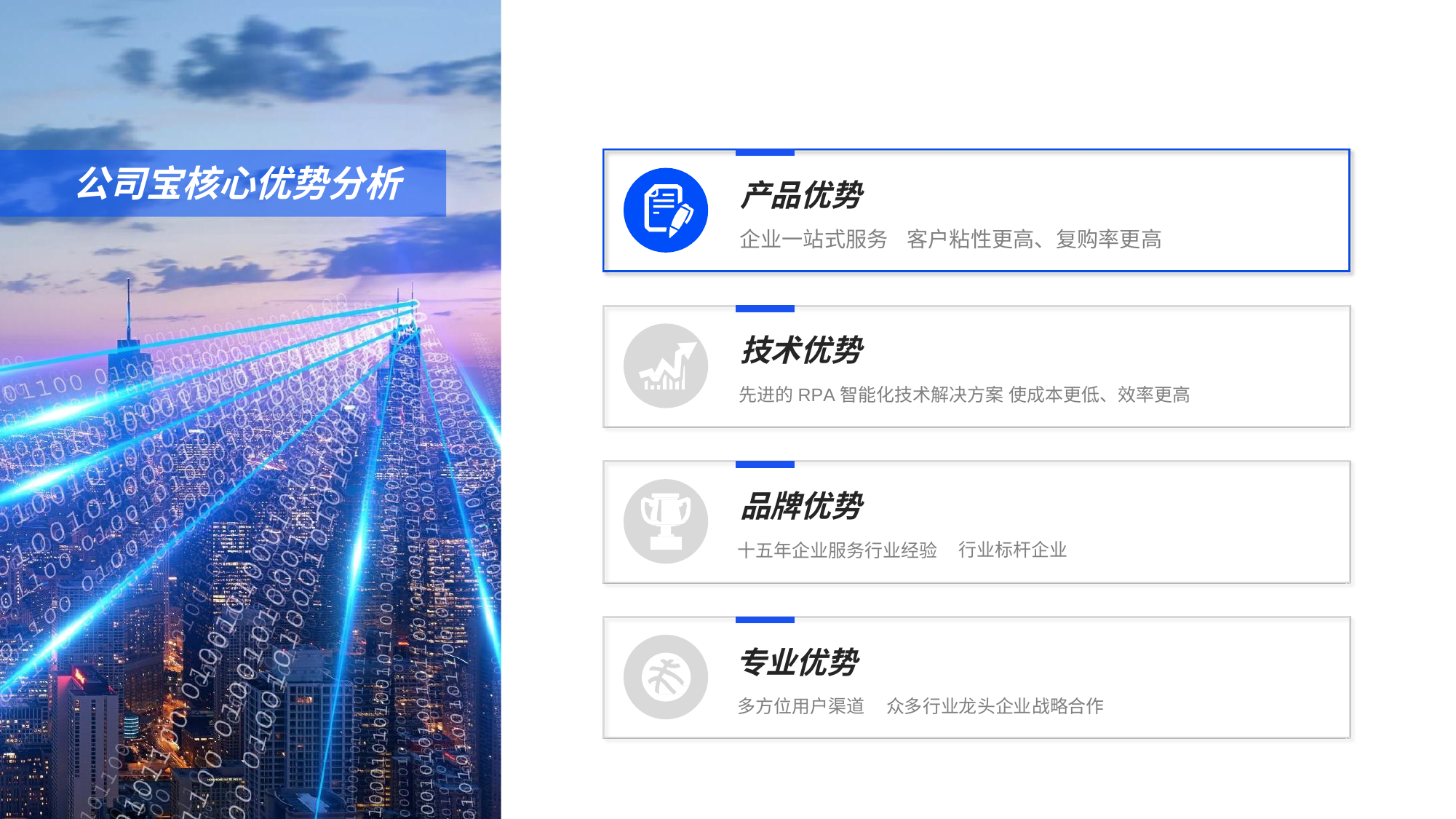

产品优势
企业一站式服务
# 公司宝核心优势分析

客户粘性更高、复购率更高

技术优势
先进的RPA智能化技术解决方案	使成本更低、效率更高

品牌优势
十五年企业服务行业经验

行业标杆企业

专业优势
多方位用户渠道

众多行业龙头企业战略合作